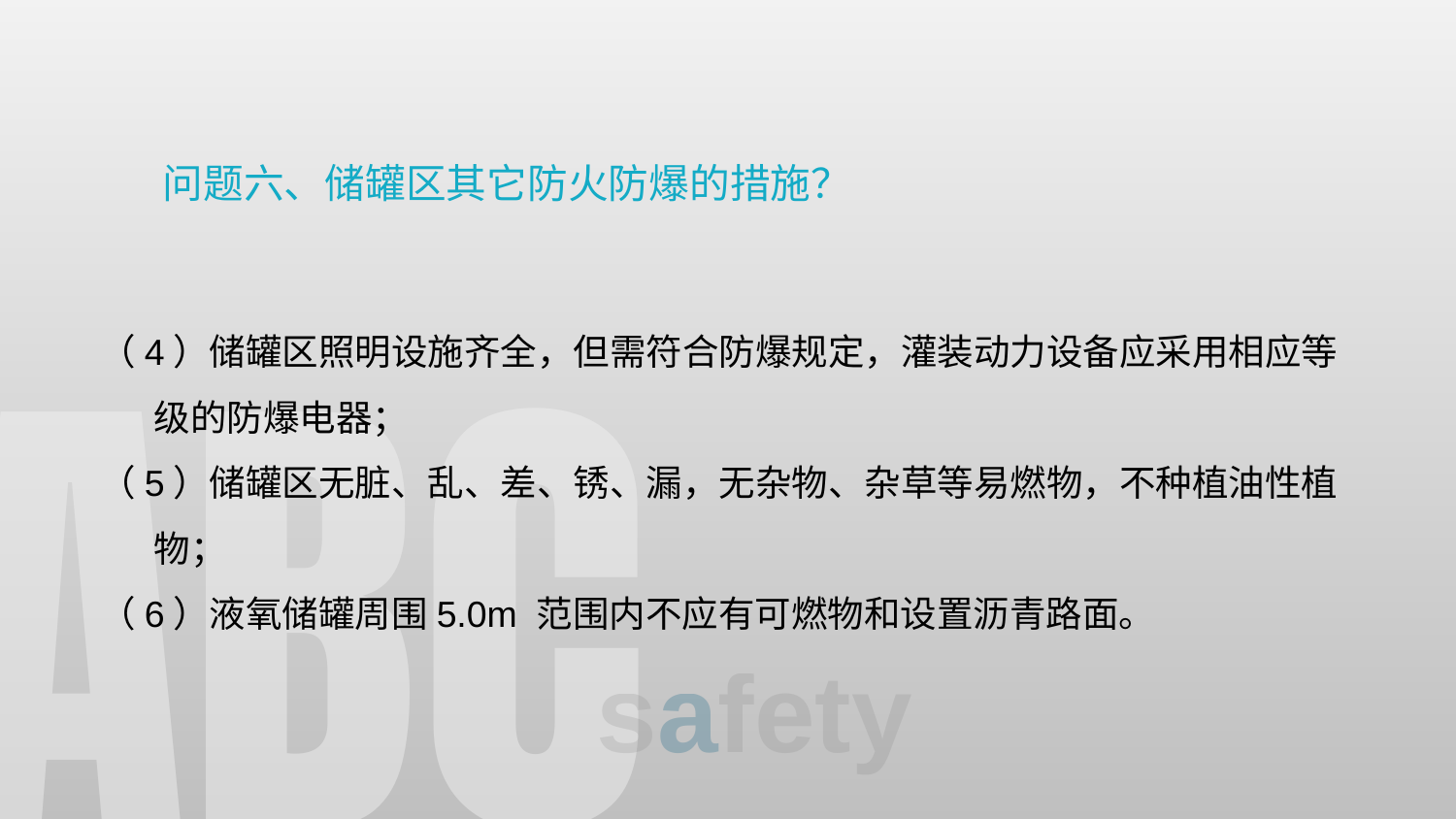

问题六、储罐区其它防火防爆的措施？
（4）储罐区照明设施齐全，但需符合防爆规定，灌装动力设备应采用相应等级的防爆电器；
（5）储罐区无脏、乱、差、锈、漏，无杂物、杂草等易燃物，不种植油性植物；
（6）液氧储罐周围5.0m 范围内不应有可燃物和设置沥青路面。